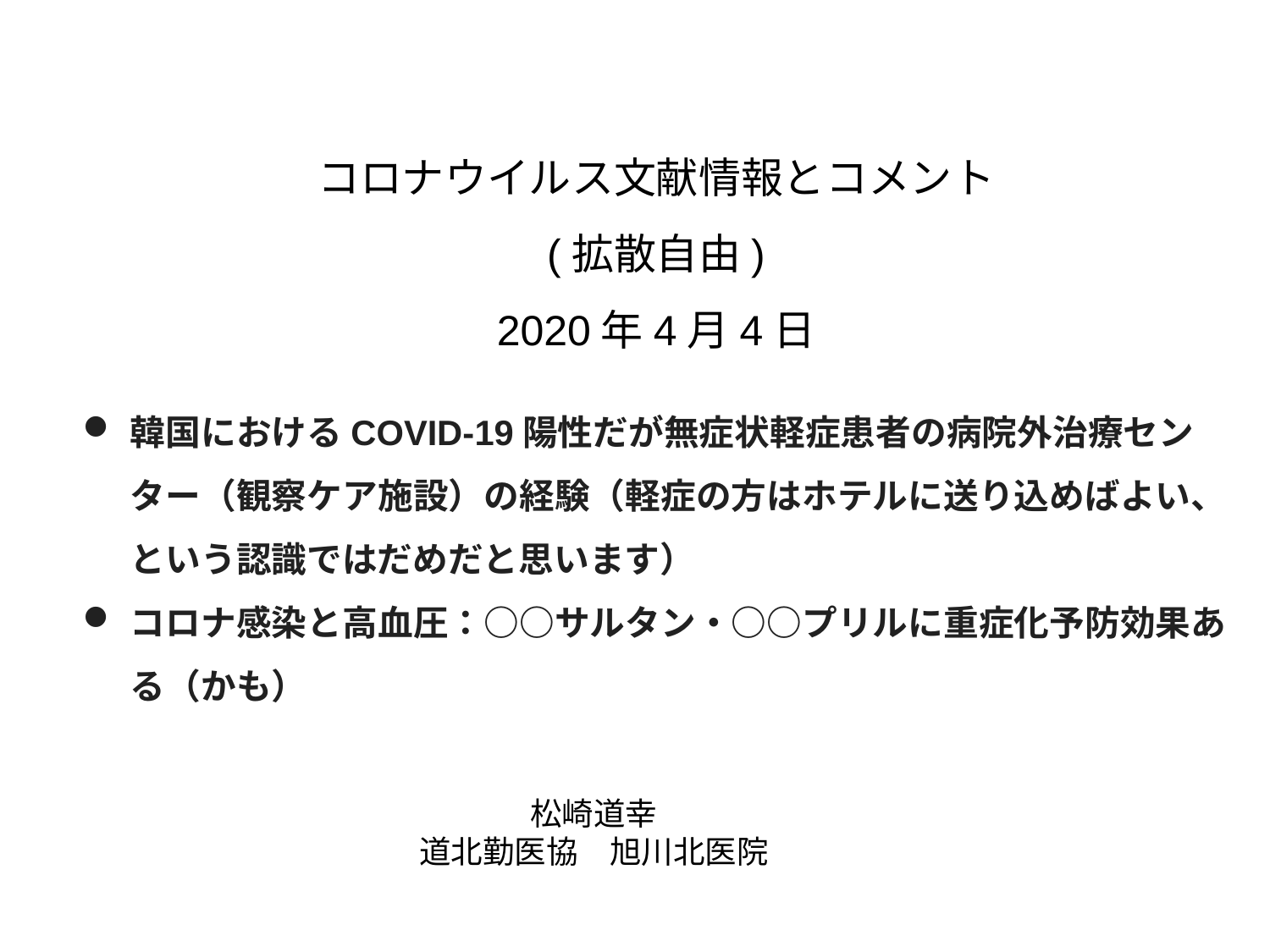

コロナウイルス文献情報とコメント
(拡散自由)
2020年4月4日

韓国におけるCOVID-19陽性だが無症状軽症患者の病院外治療センター（観察ケア施設）の経験（軽症の方はホテルに送り込めばよい、という認識ではだめだと思います）
コロナ感染と高血圧：○○サルタン・○○プリルに重症化予防効果ある（かも）
松崎道幸
道北勤医協　旭川北医院